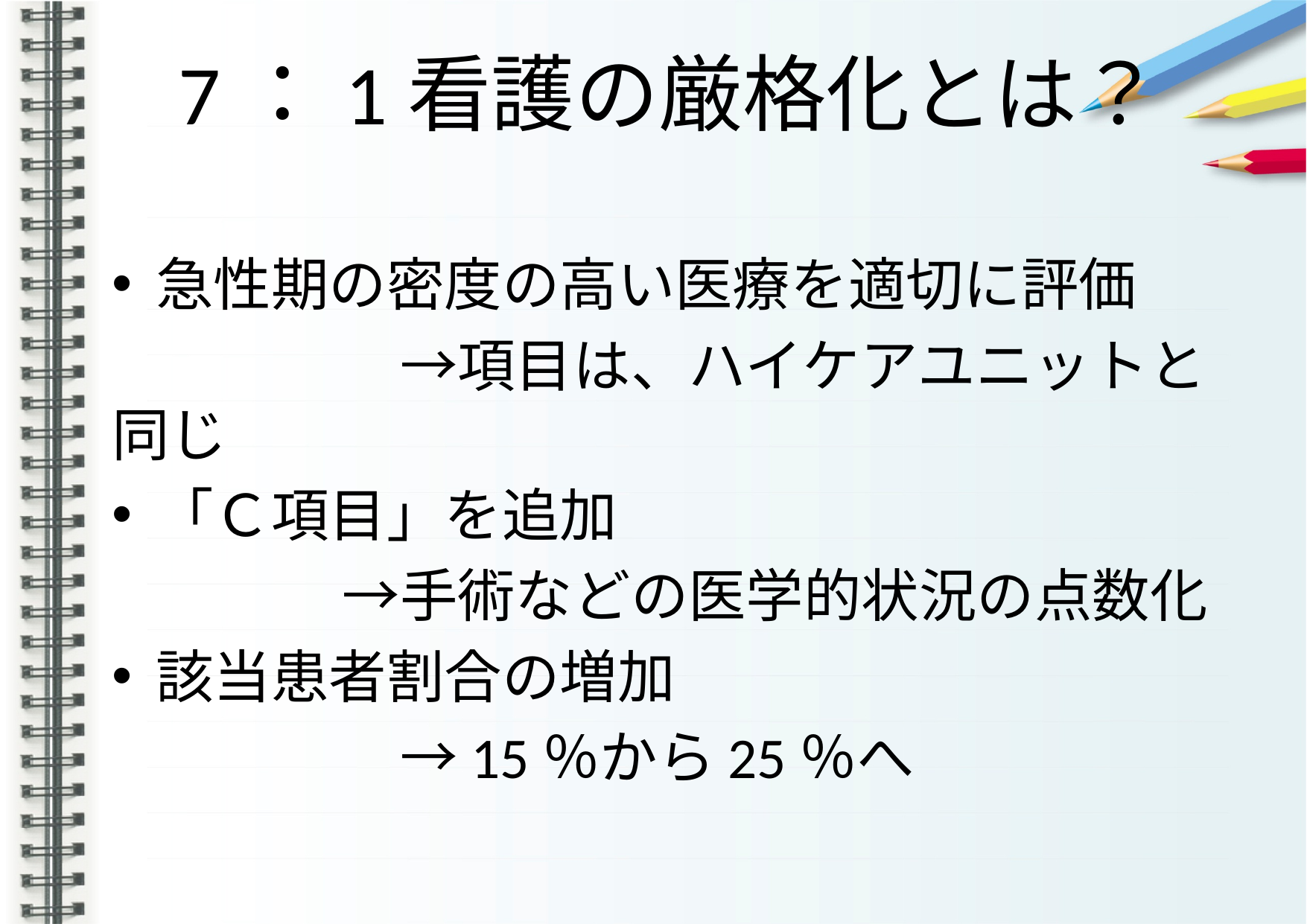

# 7：1看護の厳格化とは？
急性期の密度の高い医療を適切に評価
　　　　　→項目は、ハイケアユニットと同じ
「Ｃ項目」を追加
　　　　→手術などの医学的状況の点数化
該当患者割合の増加
　　　　　→15％から25％へ